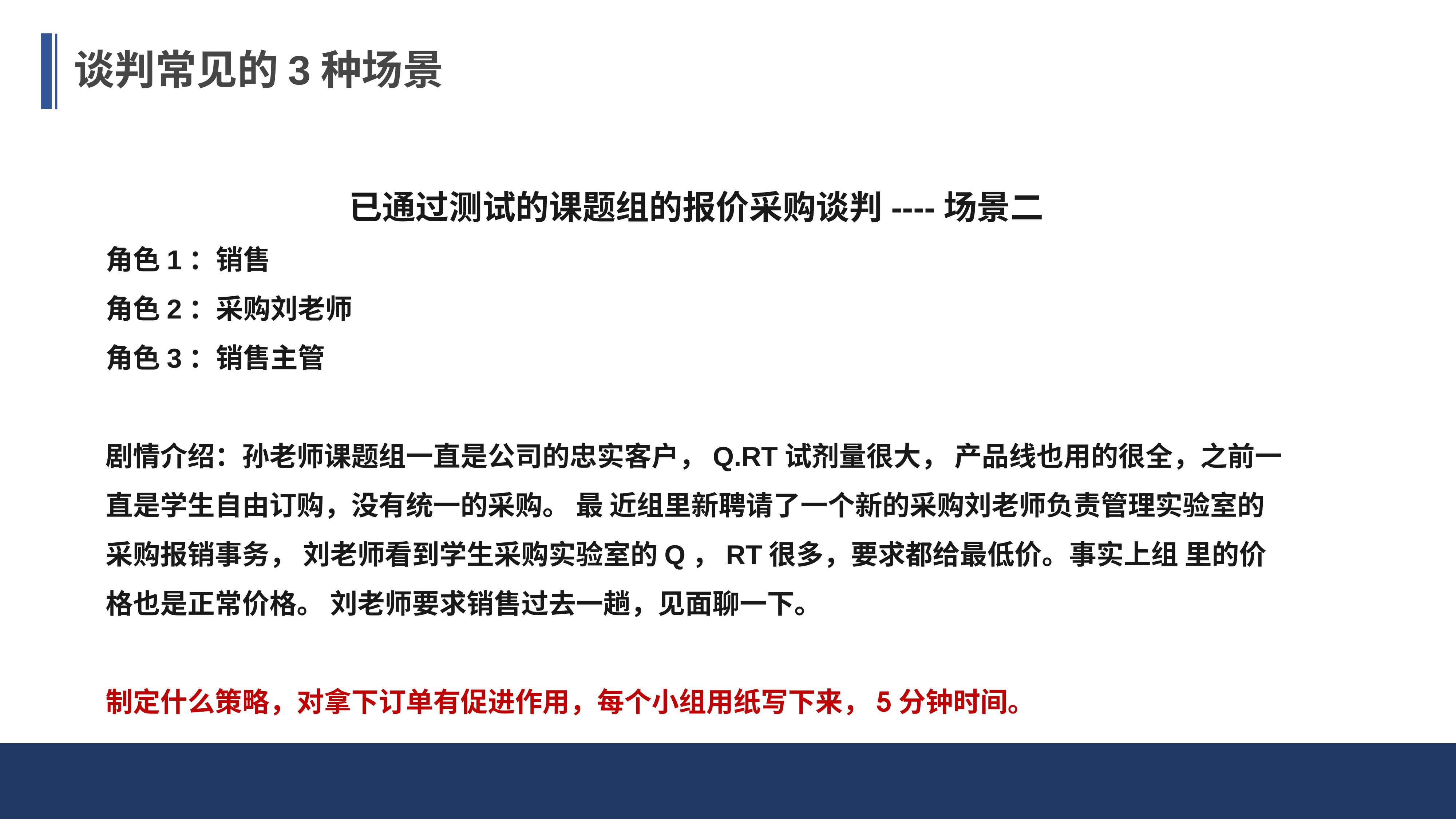

谈判常见的3种场景
已通过测试的课题组的报价采购谈判----场景二
角色1：销售
角色2：采购刘老师
角色3：销售主管

剧情介绍：孙老师课题组一直是公司的忠实客户，Q.RT试剂量很大， 产品线也用的很全，之前一直是学生自由订购，没有统一的采购。 最 近组里新聘请了一个新的采购刘老师负责管理实验室的采购报销事务， 刘老师看到学生采购实验室的Q，RT很多，要求都给最低价。事实上组 里的价格也是正常价格。 刘老师要求销售过去一趟，见面聊一下。

制定什么策略，对拿下订单有促进作用，每个小组用纸写下来，5分钟时间。